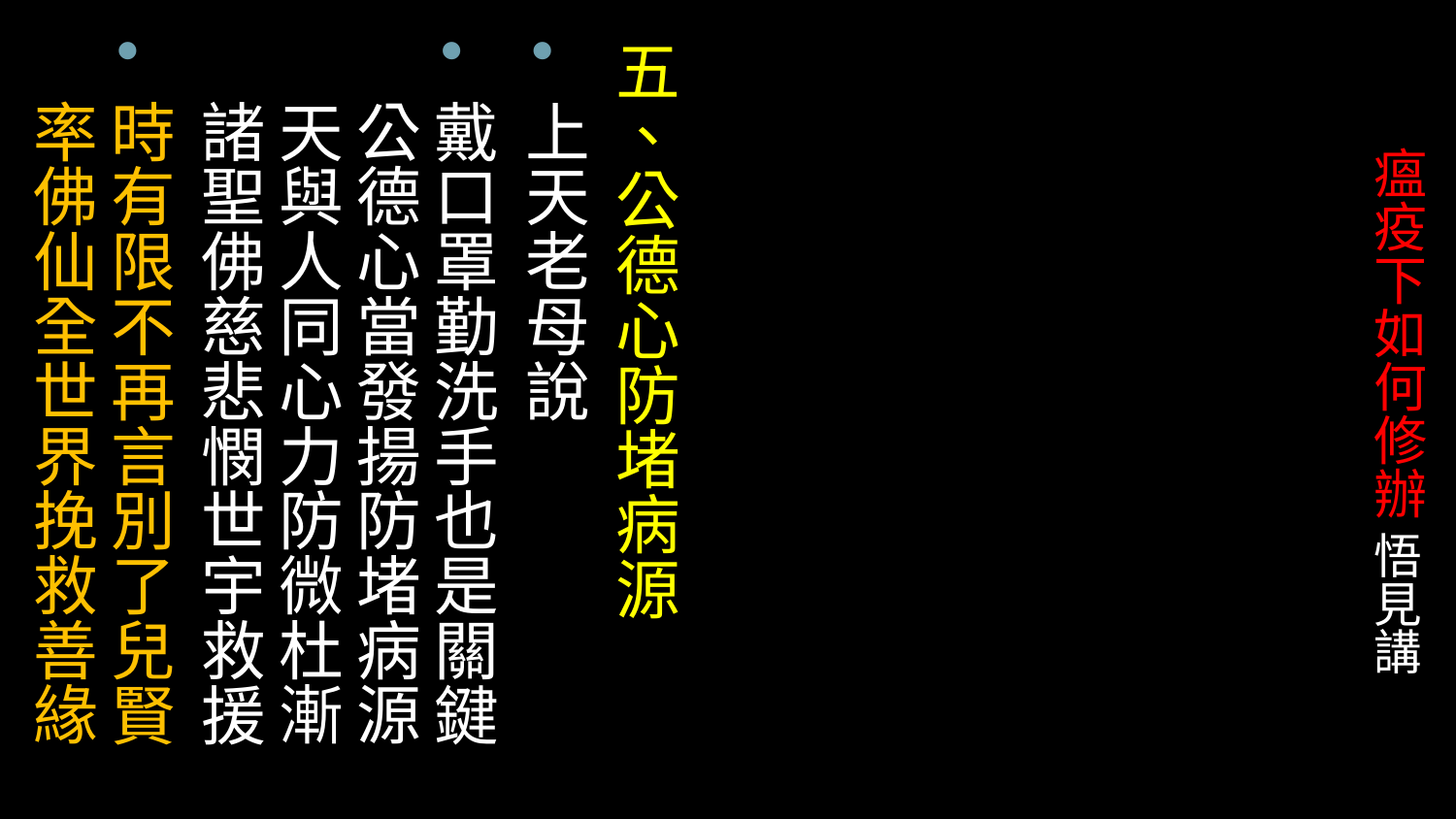

五、公德心防堵病源
上天老母說
戴口罩勤洗手也是關鍵公德心當發揚防堵病源天與人同心力防微杜漸諸聖佛慈悲憫世宇救援
時有限不再言別了兒賢率佛仙全世界挽救善緣
# 瘟疫下如何修辦 悟見講